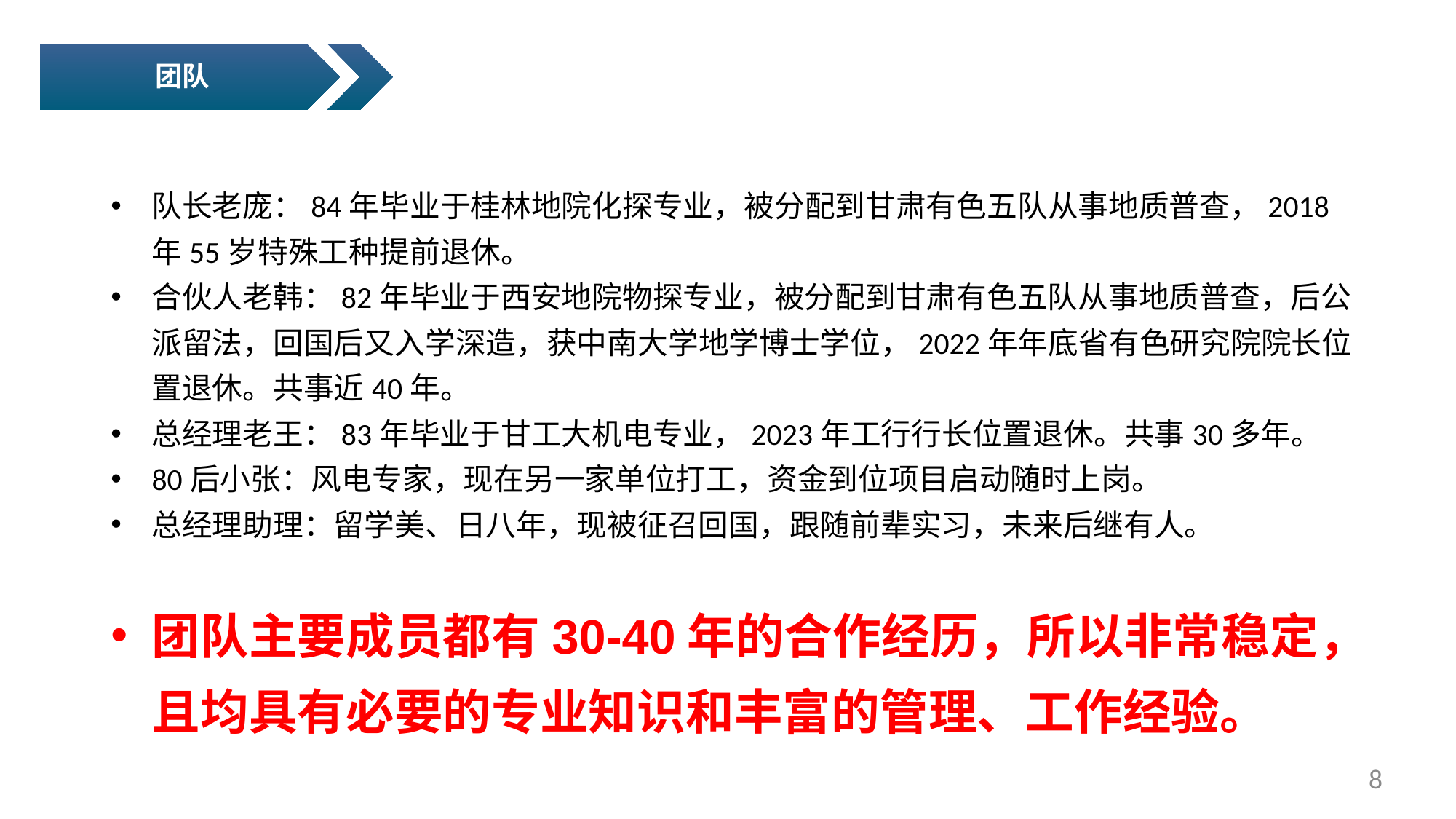

团队
队长老庞：84年毕业于桂林地院化探专业，被分配到甘肃有色五队从事地质普查，2018年55岁特殊工种提前退休。
合伙人老韩：82年毕业于西安地院物探专业，被分配到甘肃有色五队从事地质普查，后公派留法，回国后又入学深造，获中南大学地学博士学位，2022年年底省有色研究院院长位置退休。共事近40年。
总经理老王：83年毕业于甘工大机电专业，2023年工行行长位置退休。共事30多年。
80后小张：风电专家，现在另一家单位打工，资金到位项目启动随时上岗。
总经理助理：留学美、日八年，现被征召回国，跟随前辈实习，未来后继有人。

团队主要成员都有30-40年的合作经历，所以非常稳定，且均具有必要的专业知识和丰富的管理、工作经验。
8